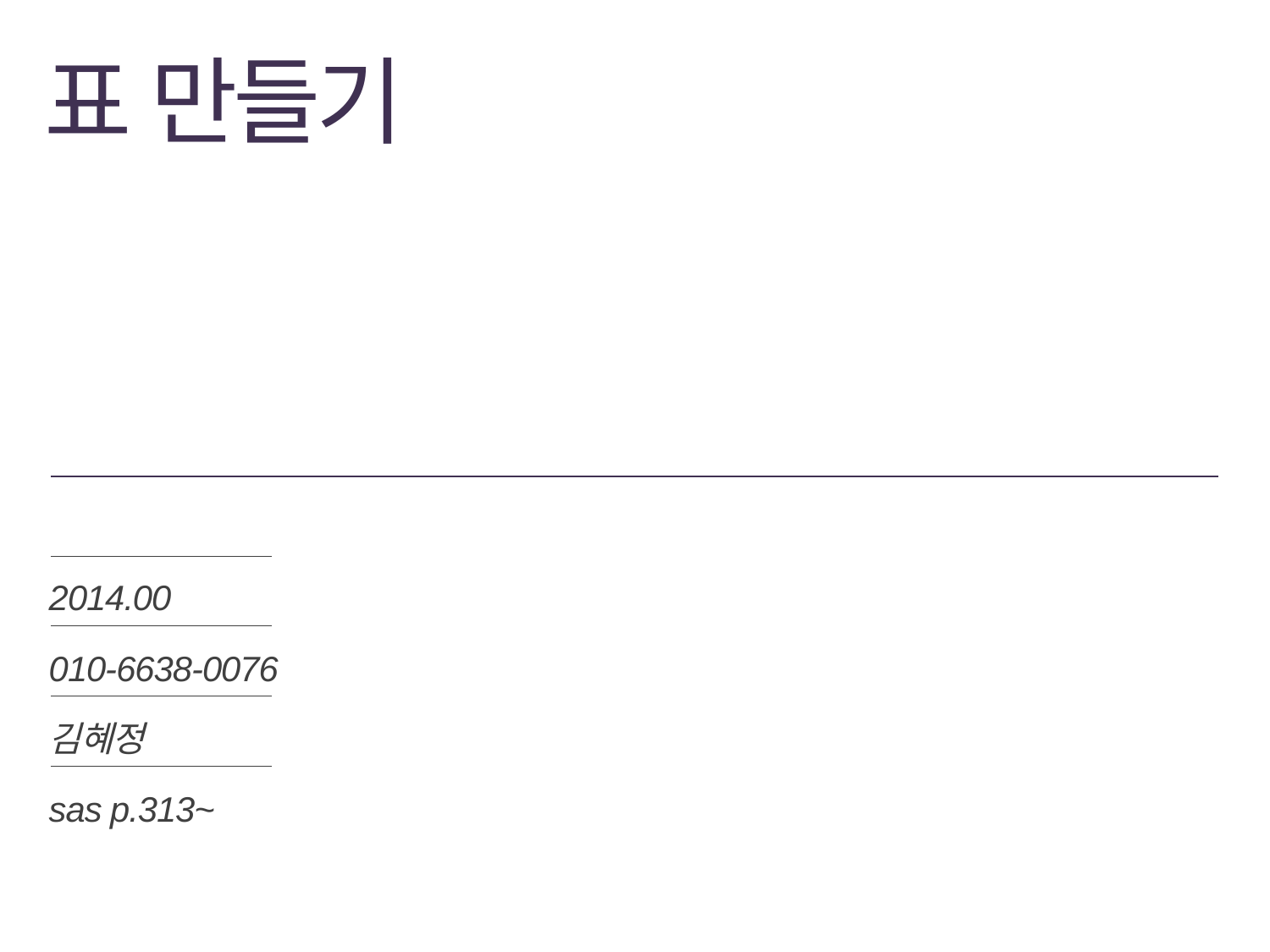

# 표 만들기
2014.00
010-6638-0076
김혜정
sas p.313~